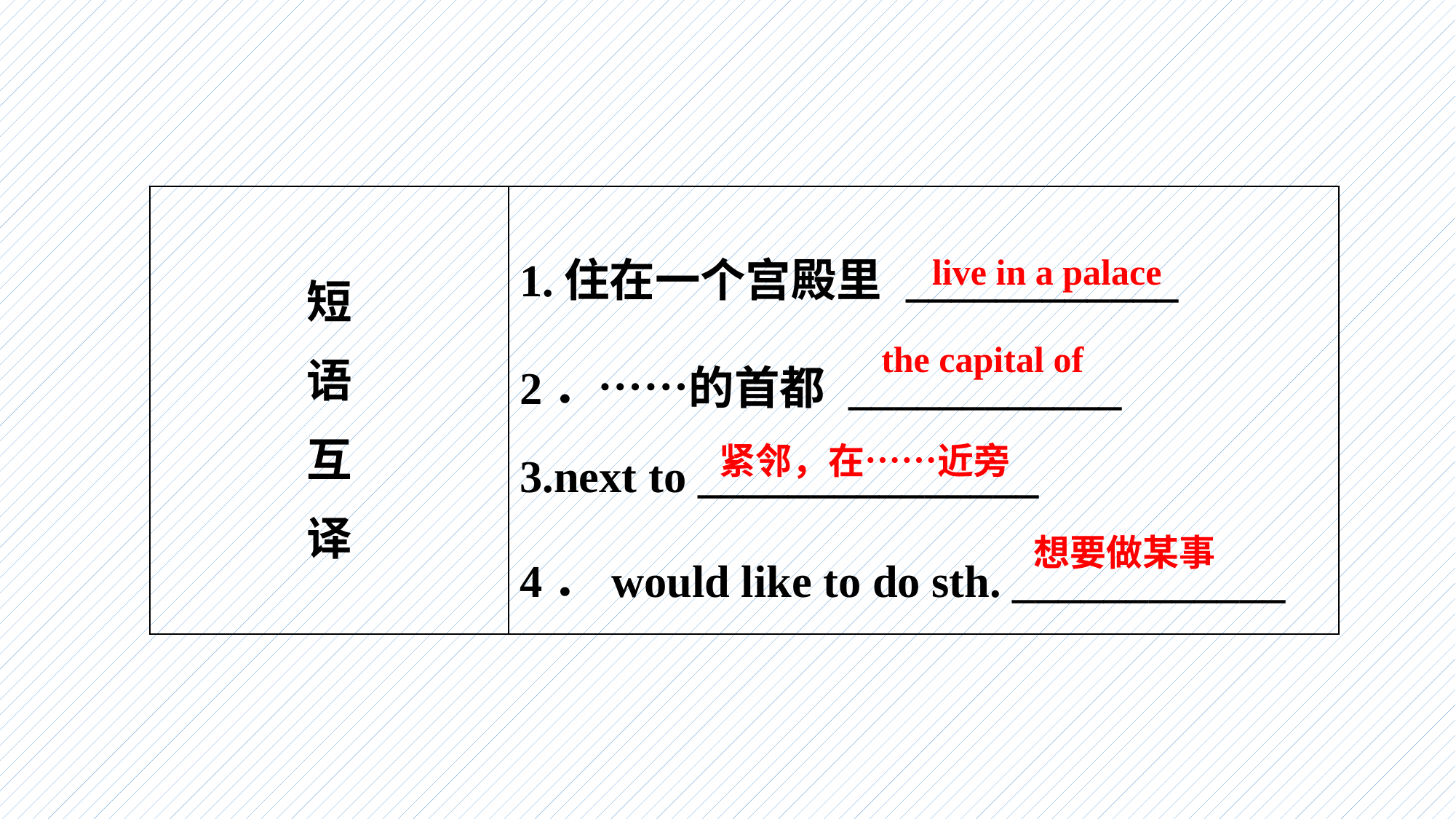

| 短 语 互 译 | 1.住在一个宫殿里 \_\_\_\_\_\_\_\_\_\_\_\_ 2．……的首都 \_\_\_\_\_\_\_\_\_\_\_\_ 3.next to \_\_\_\_\_\_\_\_\_\_\_\_\_\_\_ 4．would like to do sth. \_\_\_\_\_\_\_\_\_\_\_\_ |
| --- | --- |
live in a palace
the capital of

紧邻，在……近旁
想要做某事